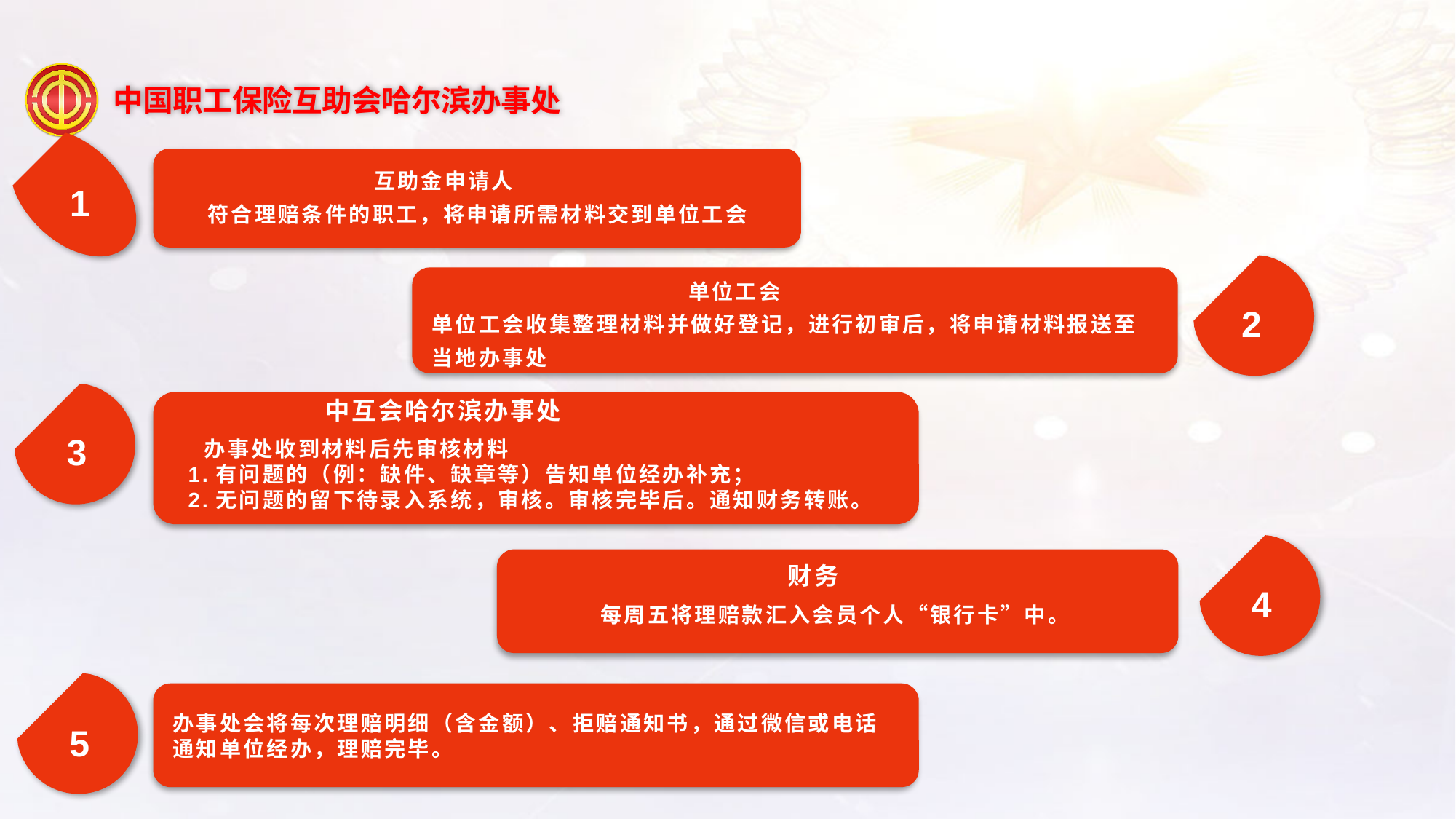

1

                       互助金申请人
符合理赔条件的职工，将申请所需材料交到单位工会
                                   单位工会
单位工会收集整理材料并做好登记，进行初审后，将申请材料报送至当地办事处

    2
中互会哈尔滨办事处

3
  办事处收到材料后先审核材料
1.有问题的（例：缺件、缺章等）告知单位经办补充；
2.无问题的留下待录入系统，审核。审核完毕后。通知财务转账。

           每周五将理赔款汇入会员个人“银行卡”中。

财务
4
办事处会将每次理赔明细（含金额）、拒赔通知书，通过微信或电话通知单位经办，理赔完毕。

5